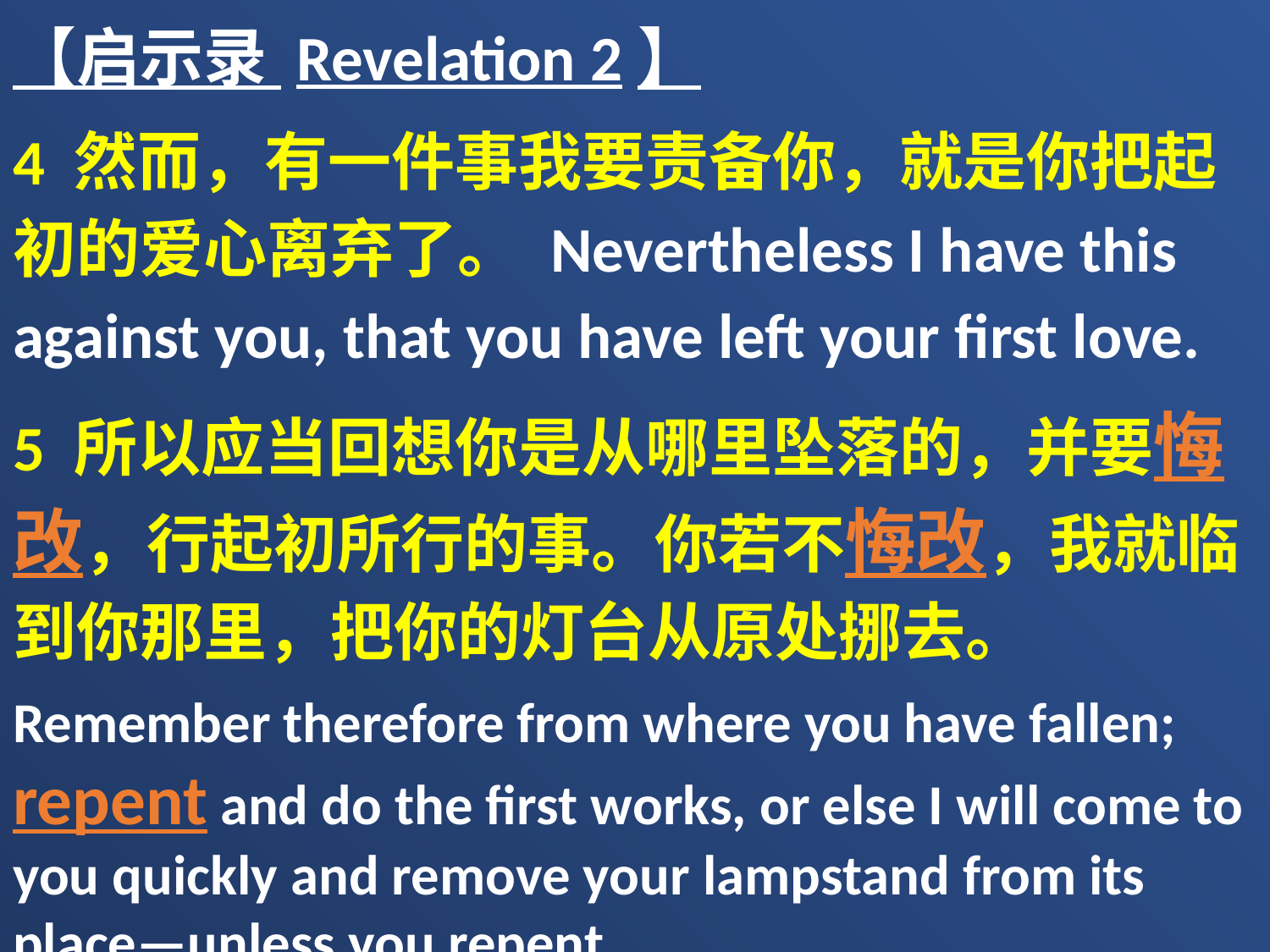

【启示录 Revelation 2】
4 然而，有一件事我要责备你，就是你把起初的爱心离弃了。 Nevertheless I have this against you, that you have left your first love.
5 所以应当回想你是从哪里坠落的，并要悔改，行起初所行的事。你若不悔改，我就临到你那里，把你的灯台从原处挪去。
Remember therefore from where you have fallen; repent and do the first works, or else I will come to you quickly and remove your lampstand from its place—unless you repent.
16 所以你当悔改，若不悔改，我就快临到你那里，用我口中的剑攻击他们。
Repent, or else I will come to you quickly and will fight against them with the sword of My mouth.